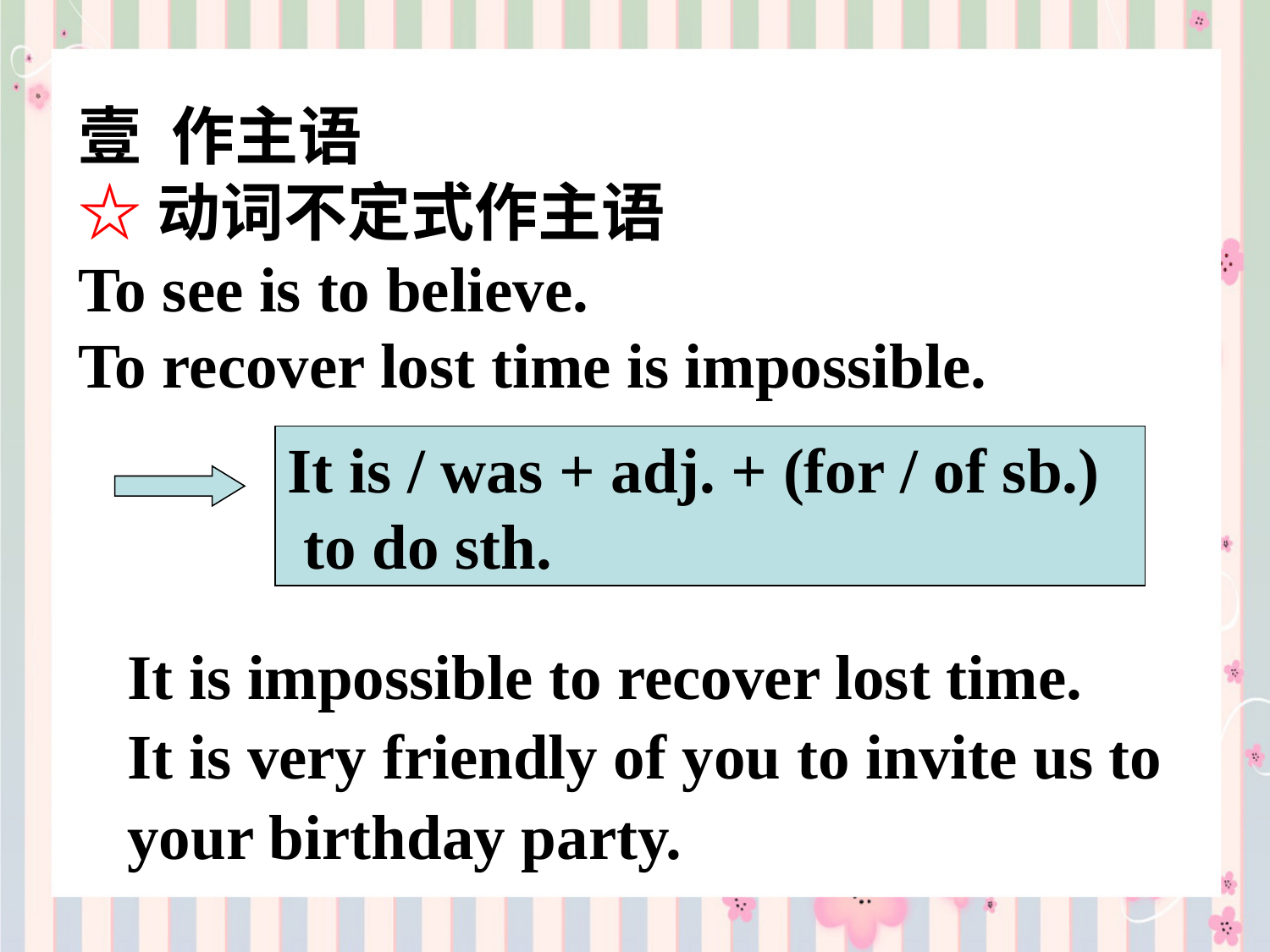

作主语
☆动词不定式作主语
To see is to believe.
To recover lost time is impossible.

It is / was + adj. + (for / of sb.)
 to do sth.

It is impossible to recover lost time.
It is very friendly of you to invite us to your birthday party.